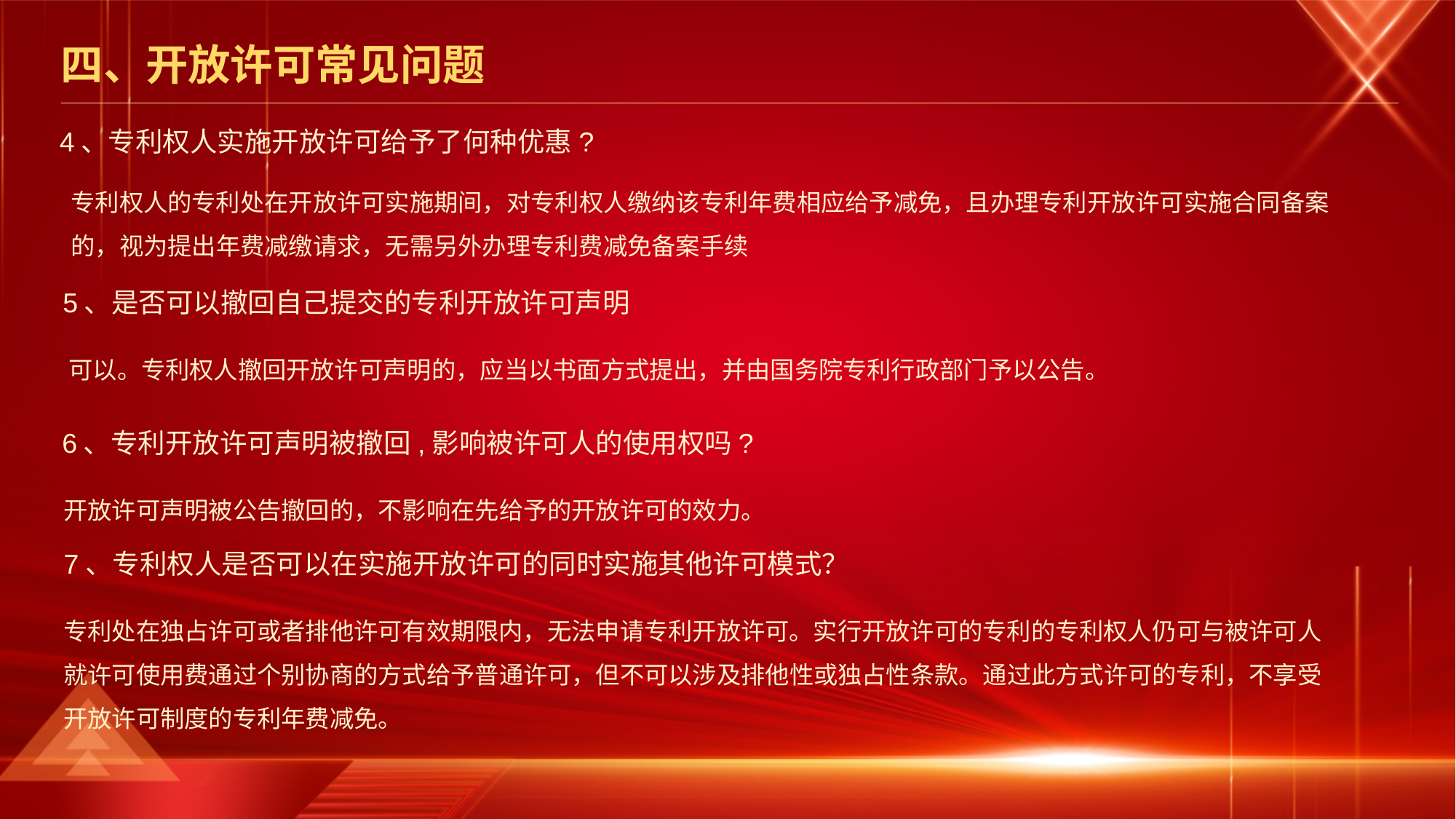

四、开放许可常见问题
4、专利权人实施开放许可给予了何种优惠?
专利权人的专利处在开放许可实施期间，对专利权人缴纳该专利年费相应给予减免，且办理专利开放许可实施合同备案的，视为提出年费减缴请求，无需另外办理专利费减免备案手续
5、是否可以撤回自己提交的专利开放许可声明
可以。专利权人撤回开放许可声明的，应当以书面方式提出，并由国务院专利行政部门予以公告。
6、专利开放许可声明被撤回,影响被许可人的使用权吗?
开放许可声明被公告撤回的，不影响在先给予的开放许可的效力。
7、专利权人是否可以在实施开放许可的同时实施其他许可模式？
专利处在独占许可或者排他许可有效期限内，无法申请专利开放许可。实行开放许可的专利的专利权人仍可与被许可人就许可使用费通过个别协商的方式给予普通许可，但不可以涉及排他性或独占性条款。通过此方式许可的专利，不享受开放许可制度的专利年费减免。